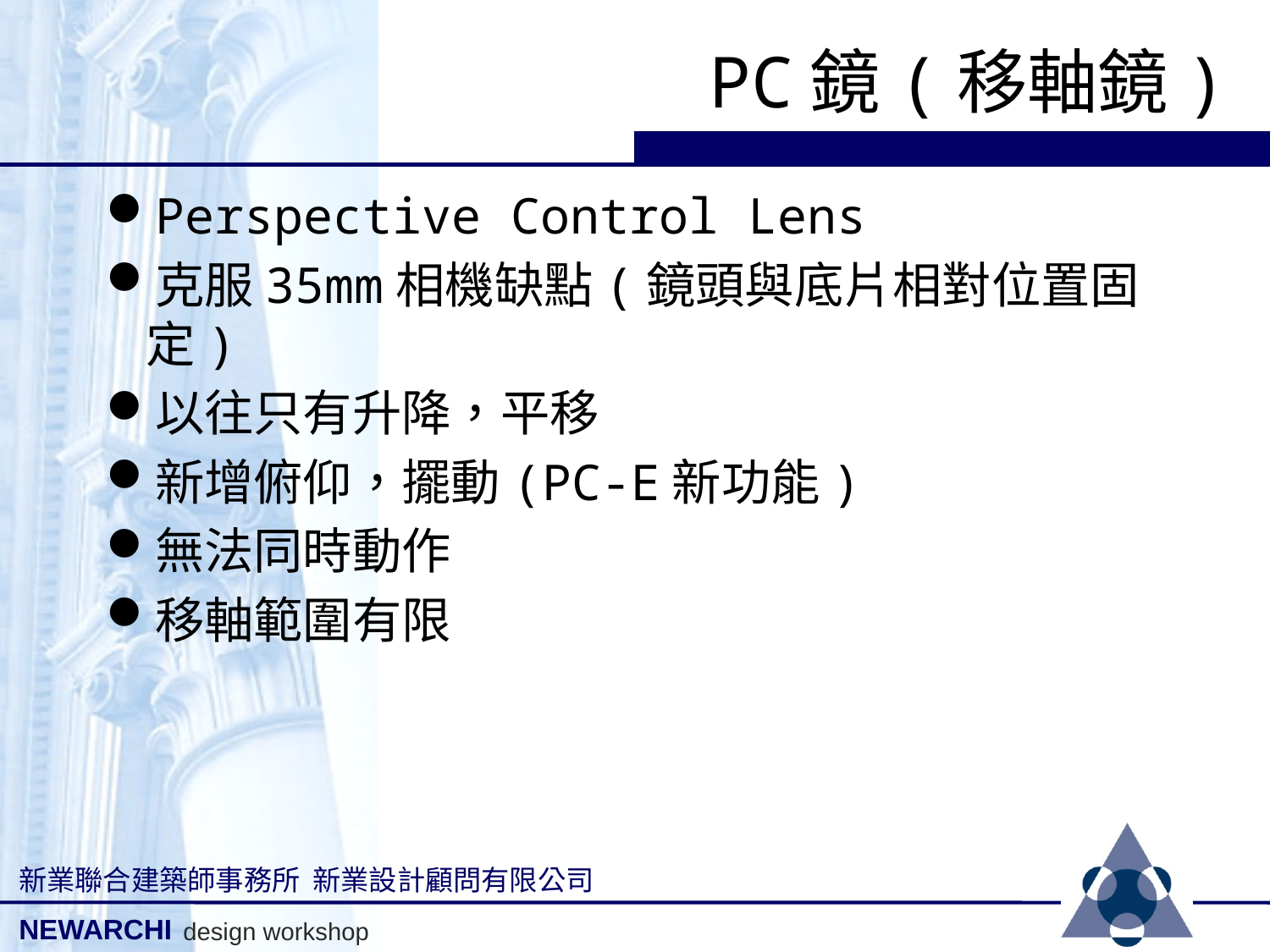

# PC鏡(移軸鏡)
Perspective Control Lens
克服35mm相機缺點(鏡頭與底片相對位置固定)
以往只有升降，平移
新增俯仰，擺動(PC-E新功能)
無法同時動作
移軸範圍有限